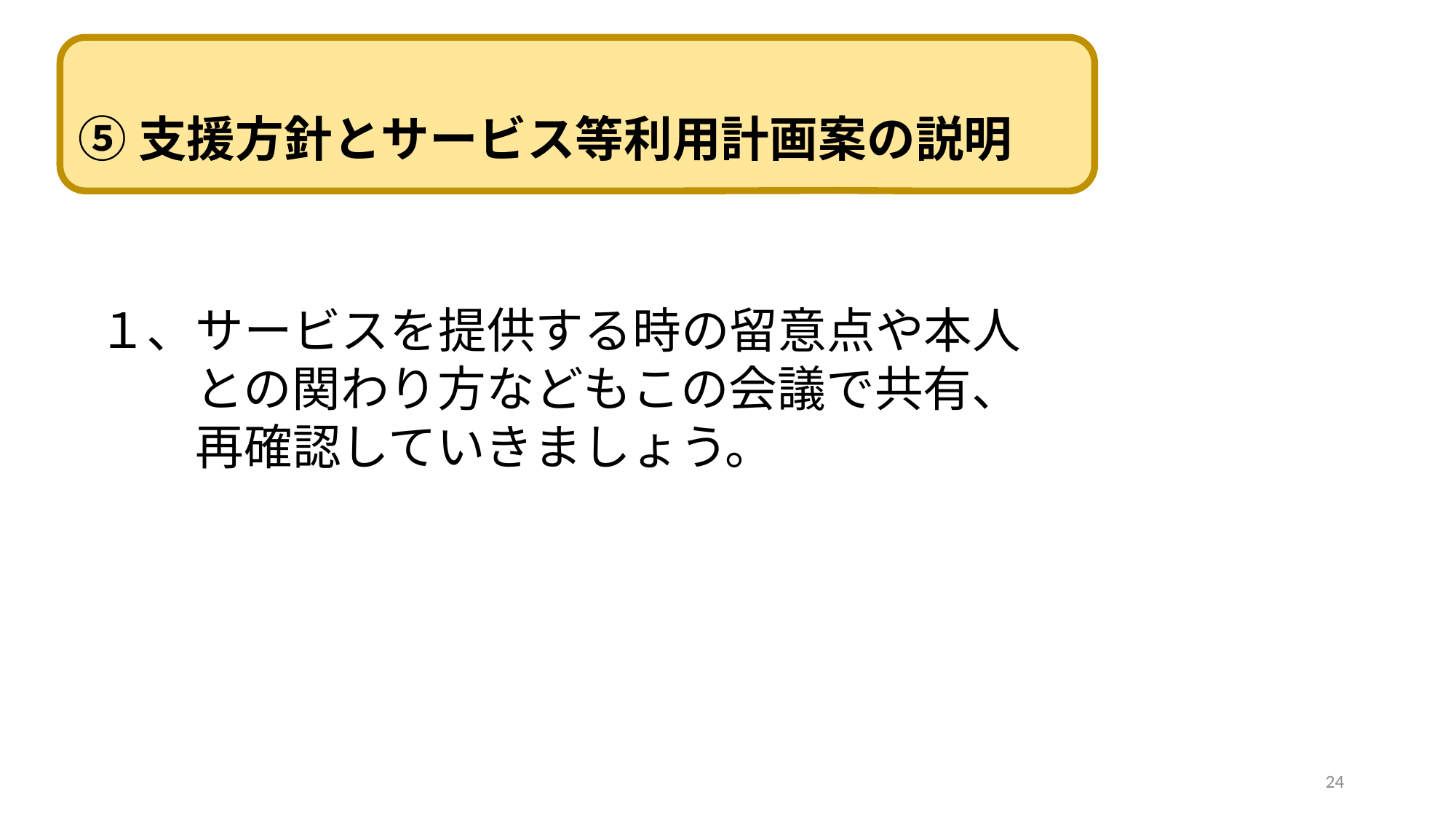

⑤支援方針とサービス等利用計画案の説明
１、サービスを提供する時の留意点や本人
　　との関わり方などもこの会議で共有、
　　再確認していきましょう。
24